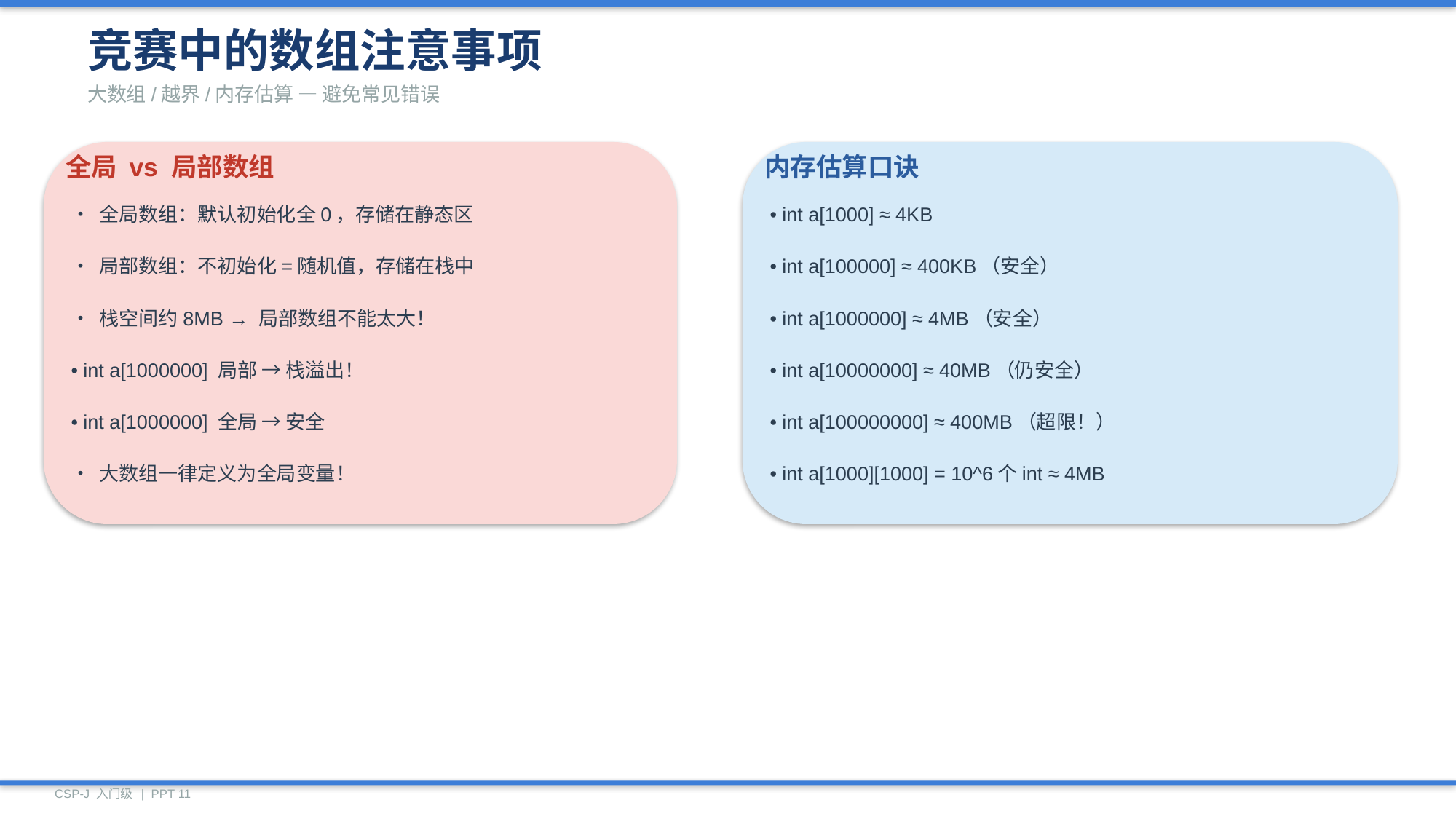

竞赛中的数组注意事项
大数组/越界/内存估算 — 避免常见错误

全局 vs 局部数组
内存估算口诀
• 全局数组：默认初始化全0，存储在静态区
• int a[1000] ≈ 4KB
• 局部数组：不初始化=随机值，存储在栈中
• int a[100000] ≈ 400KB（安全）
• 栈空间约8MB → 局部数组不能太大！
• int a[1000000] ≈ 4MB（安全）
• int a[1000000] 局部 → 栈溢出！
• int a[10000000] ≈ 40MB（仍安全）
• int a[1000000] 全局 → 安全
• int a[100000000] ≈ 400MB（超限！）
• 大数组一律定义为全局变量！
• int a[1000][1000] = 10^6个int ≈ 4MB

CSP-J 入门级  |  PPT 11